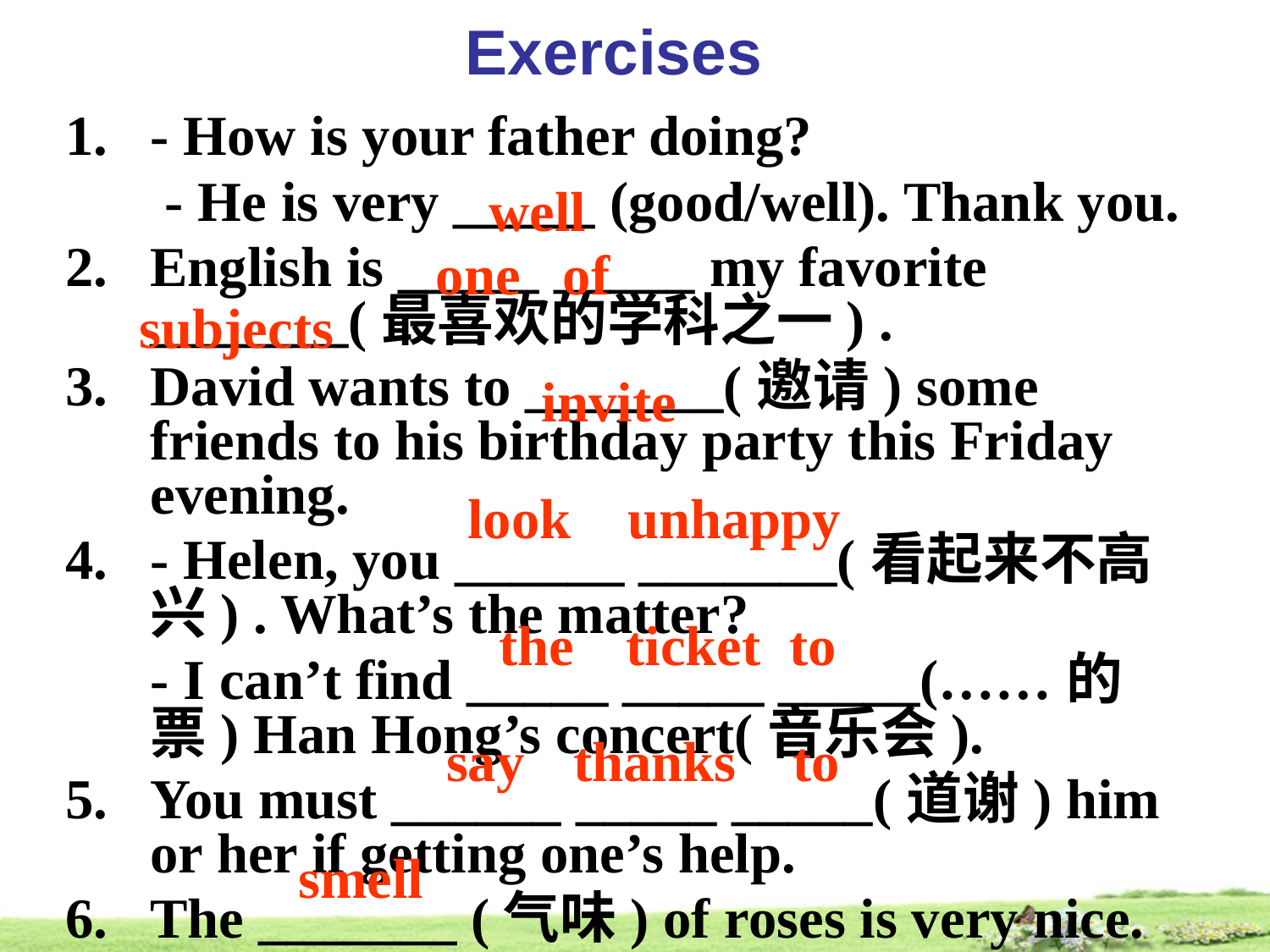

Exercises
- How is your father doing?
       - He is very _____ (good/well). Thank you.
English is _____ _____ my favorite _______(最喜欢的学科之一) .
David wants to _______(邀请) some friends to his birthday party this Friday evening.
- Helen, you ______ _______(看起来不高兴) . What’s the matter?
	- I can’t find _____ _____ _____(……的票) Han Hong’s concert(音乐会).
You must ______ _____ _____(道谢) him or her if getting one’s help.
The _______ (气味) of roses is very nice.
well
one 	of
subjects
invite
look    unhappy
the 	ticket  to
say	thanks    to
smell